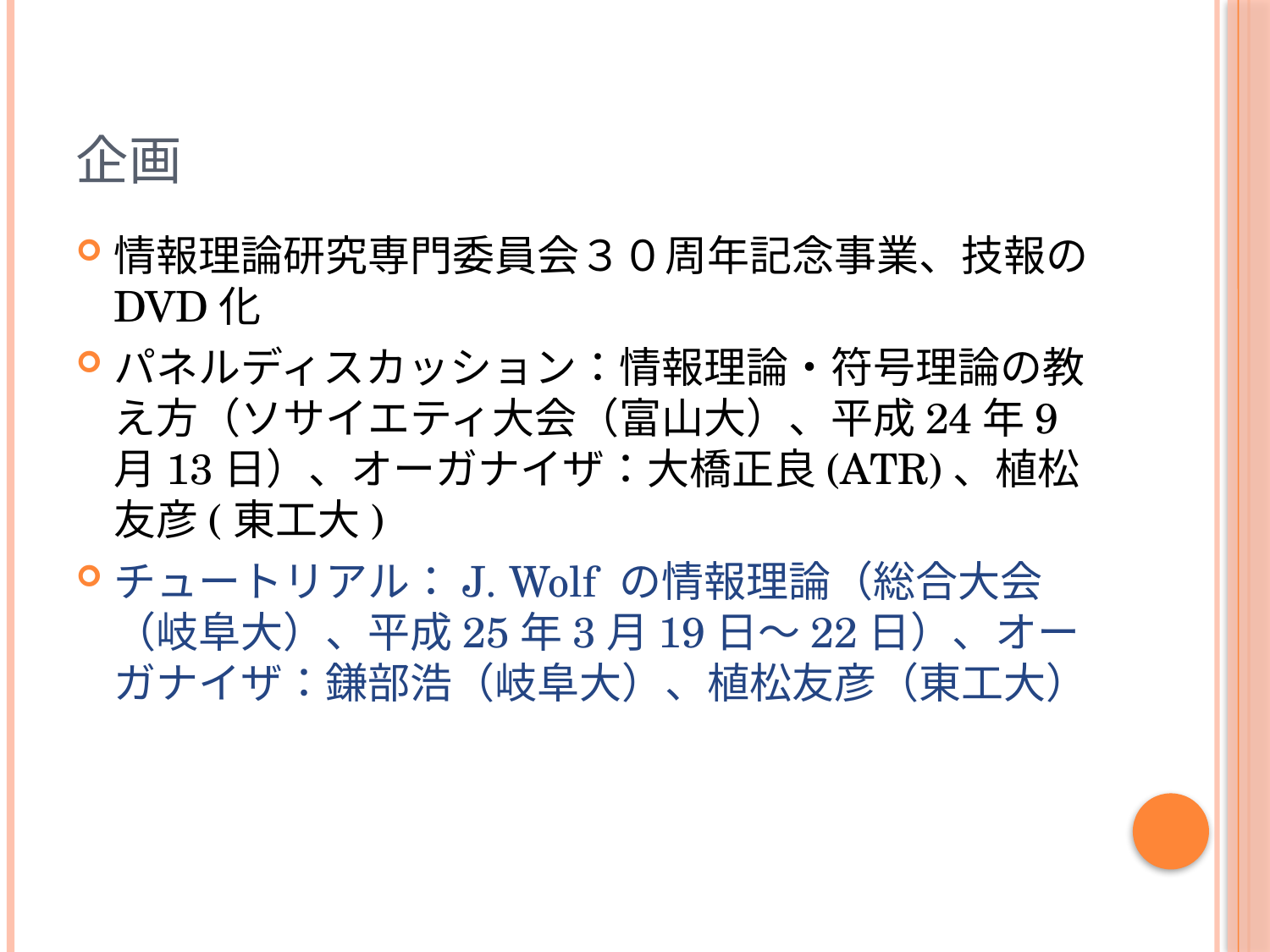

# 企画
情報理論研究専門委員会３０周年記念事業、技報のDVD化
パネルディスカッション：情報理論・符号理論の教え方（ソサイエティ大会（富山大）、平成24年9月13日）、オーガナイザ：大橋正良(ATR)、植松友彦(東工大)
チュートリアル：J. Wolf の情報理論（総合大会（岐阜大）、平成25年3月19日～22日）、オーガナイザ：鎌部浩（岐阜大）、植松友彦（東工大）